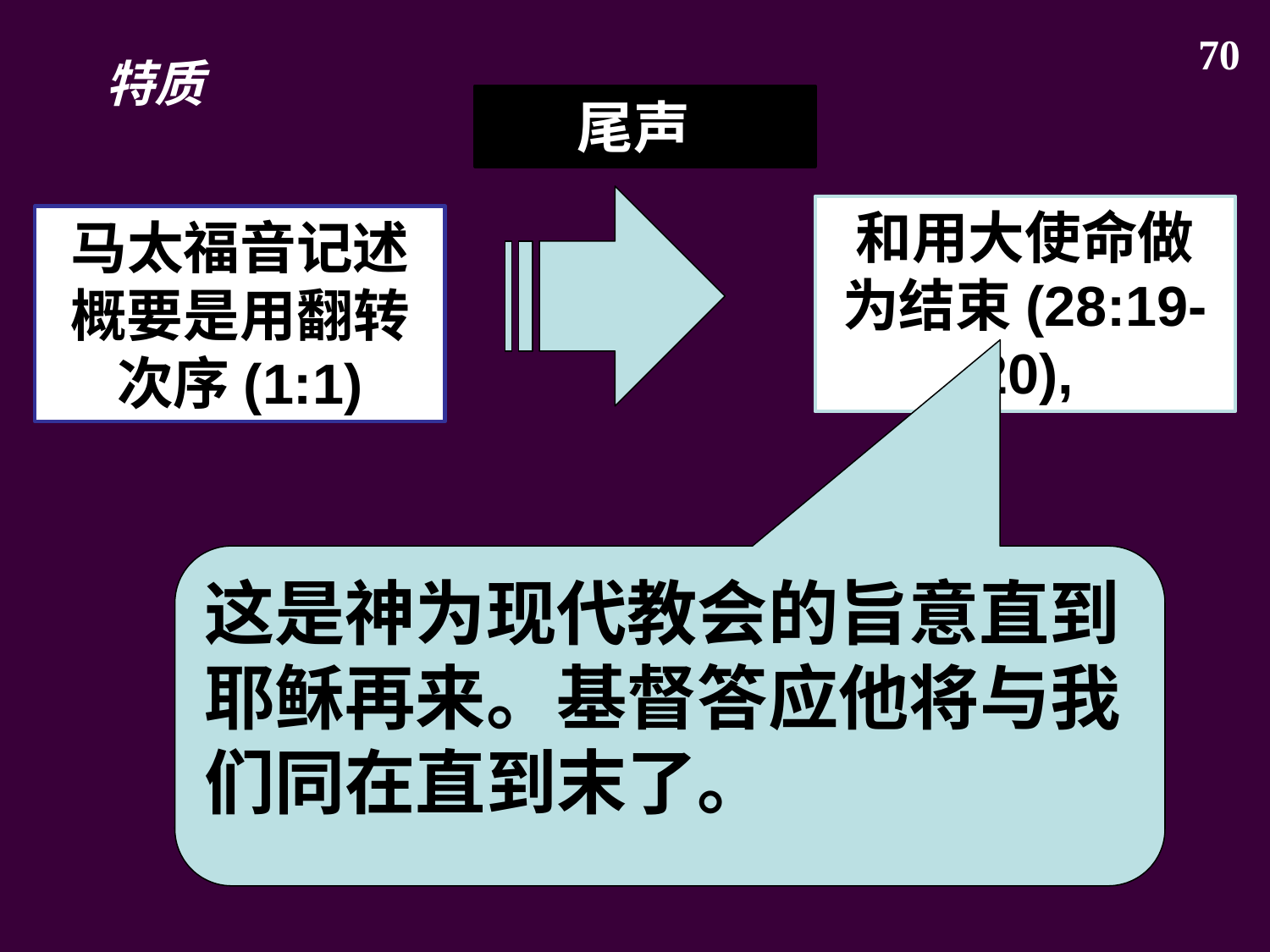

70
特质
      尾声

和用大使命做为结束(28:19-20),
马太福音记述概要是用翻转次序(1:1)
这是神为现代教会的旨意直到耶稣再来。基督答应他将与我们同在直到末了。